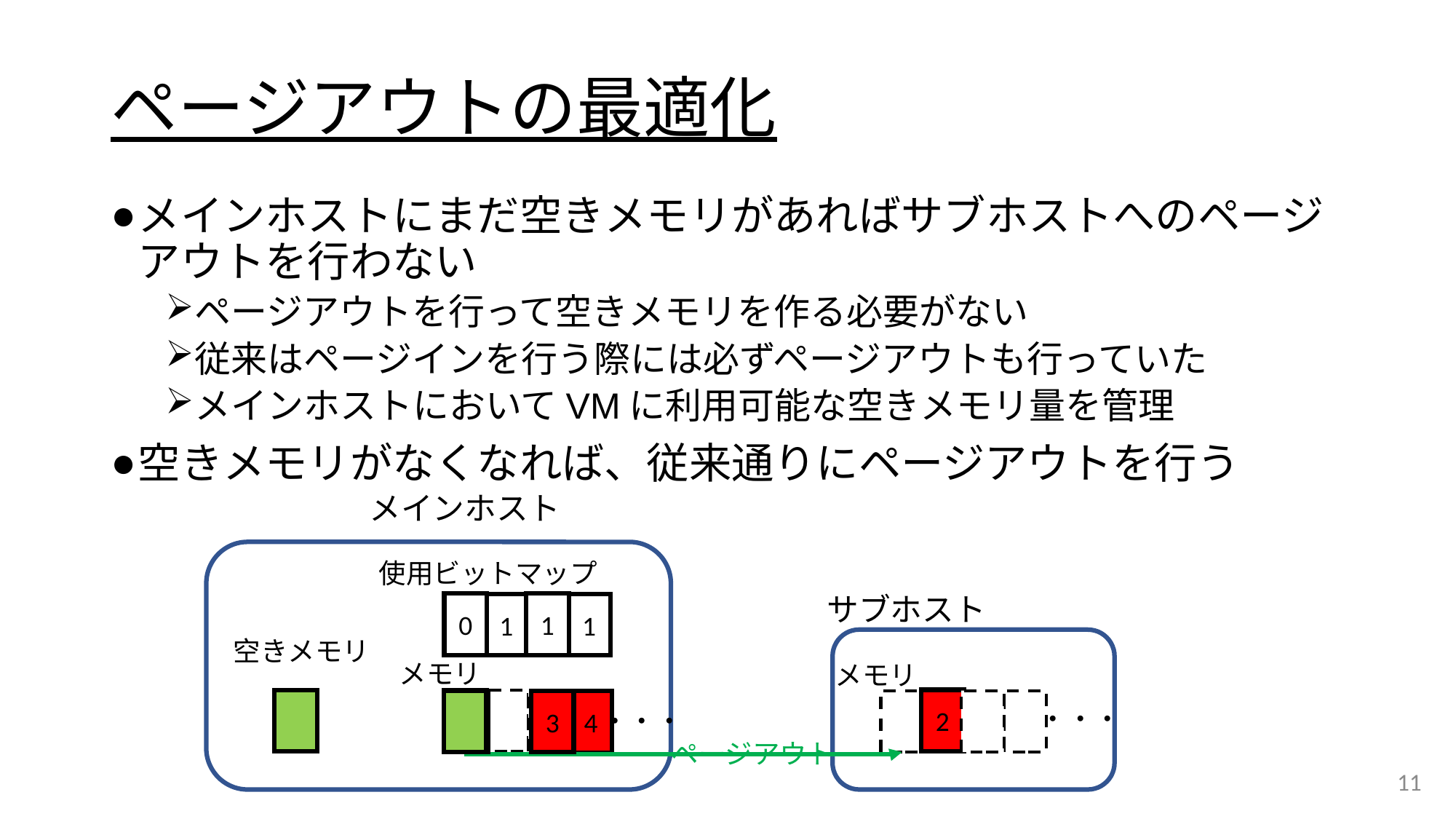

# ページアウトの最適化
メインホストにまだ空きメモリがあればサブホストへのページアウトを行わない
ページアウトを行って空きメモリを作る必要がない
従来はページインを行う際には必ずページアウトも行っていた
メインホストにおいてVMに利用可能な空きメモリ量を管理
空きメモリがなくなれば、従来通りにページアウトを行う
メインホスト

使用ビットマップ
サブホスト

0
1
1
1
0
1
空きメモリ
メモリ
メモリ
2

1

3
4
1
・・・
・・・
ページアウト
11